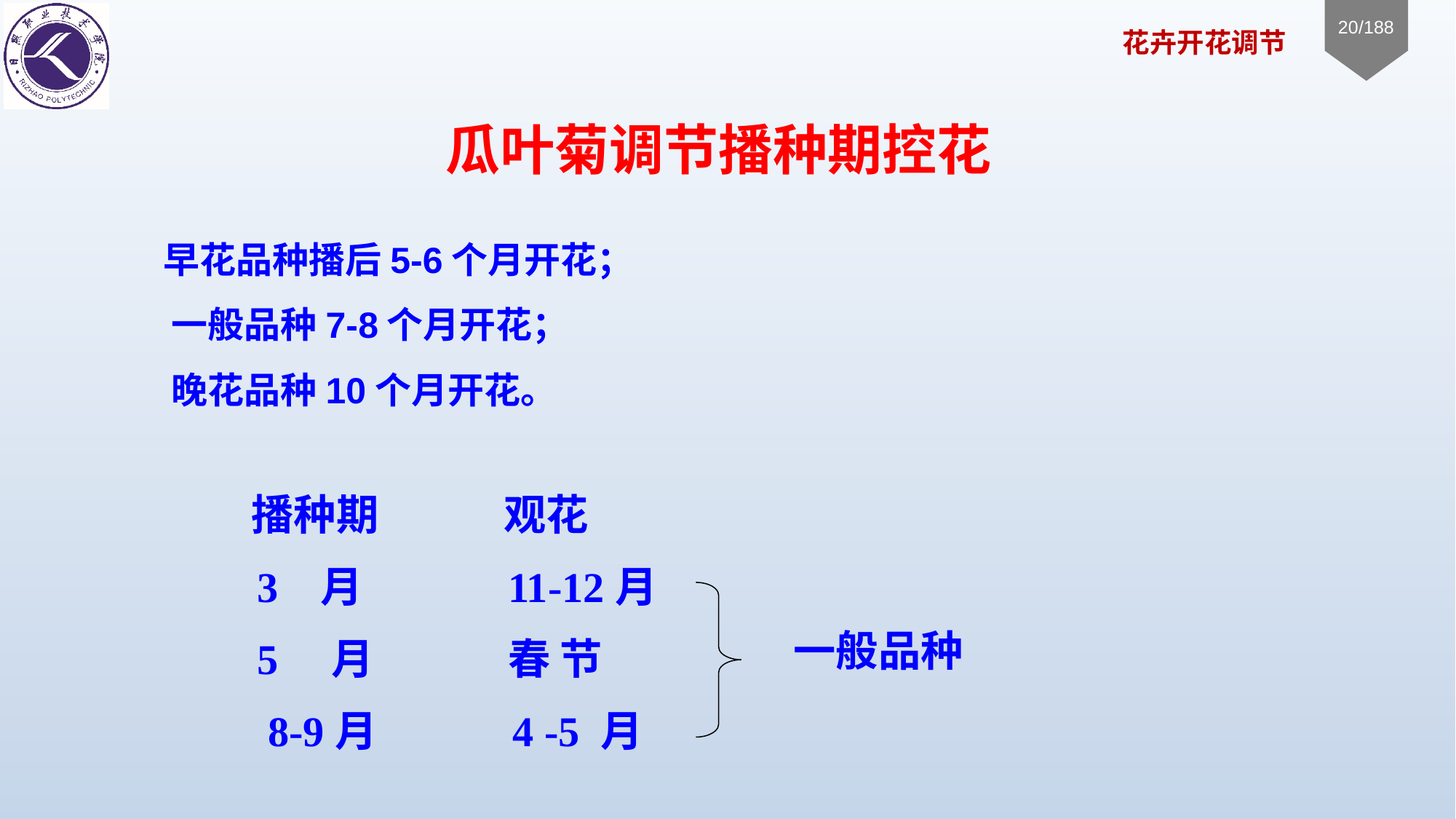

# 瓜叶菊调节播种期控花
  早花品种播后5-6个月开花；
   一般品种7-8个月开花；
   晚花品种10个月开花。

      播种期             观花
       3   月              11-12月
       5    月              春 节
        8-9月             4 -5 月

一般品种